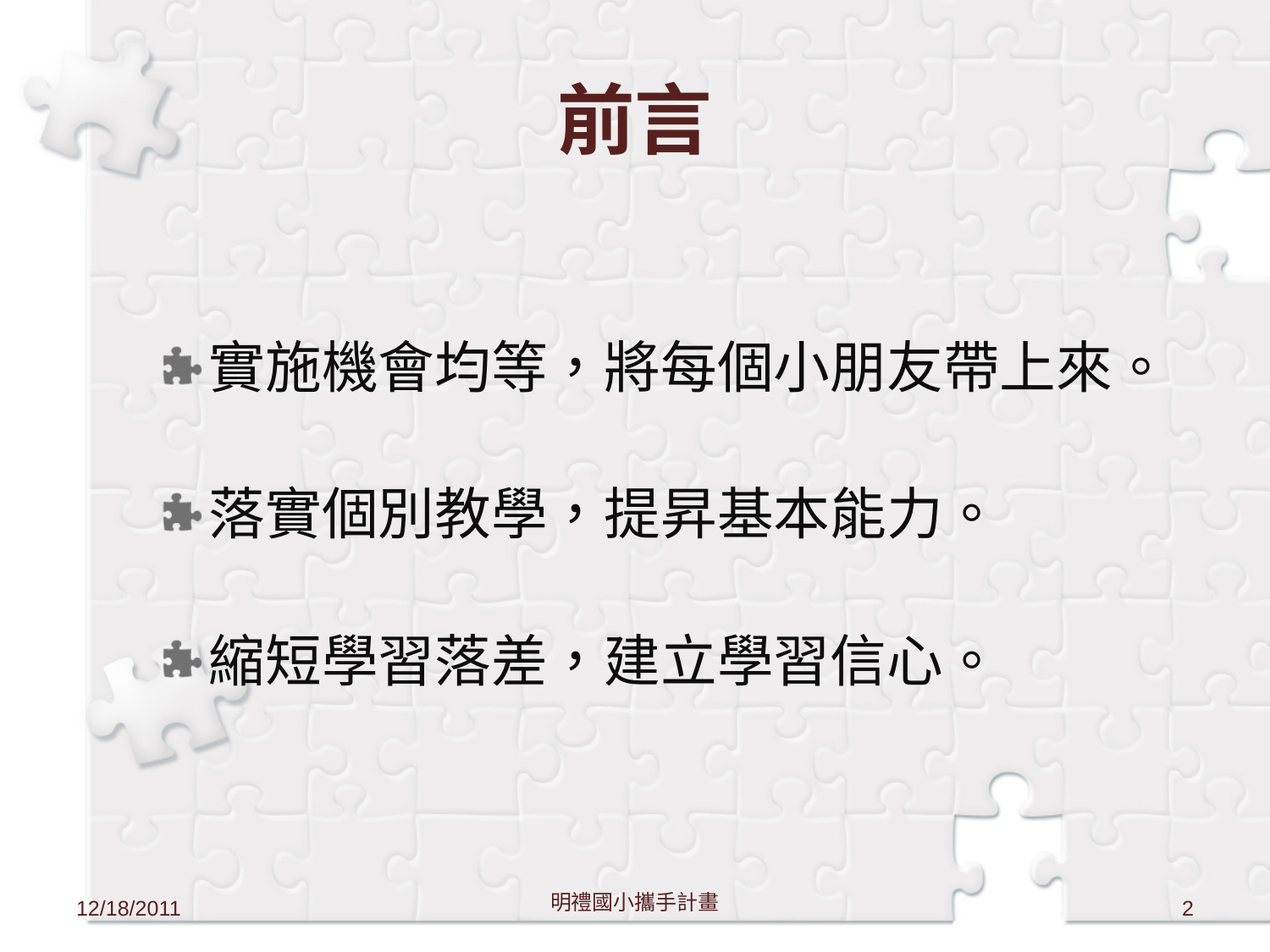

# 前言
實施機會均等，將每個小朋友帶上來。
落實個別教學，提昇基本能力。
縮短學習落差，建立學習信心。
12/18/2011
明禮國小攜手計畫
2